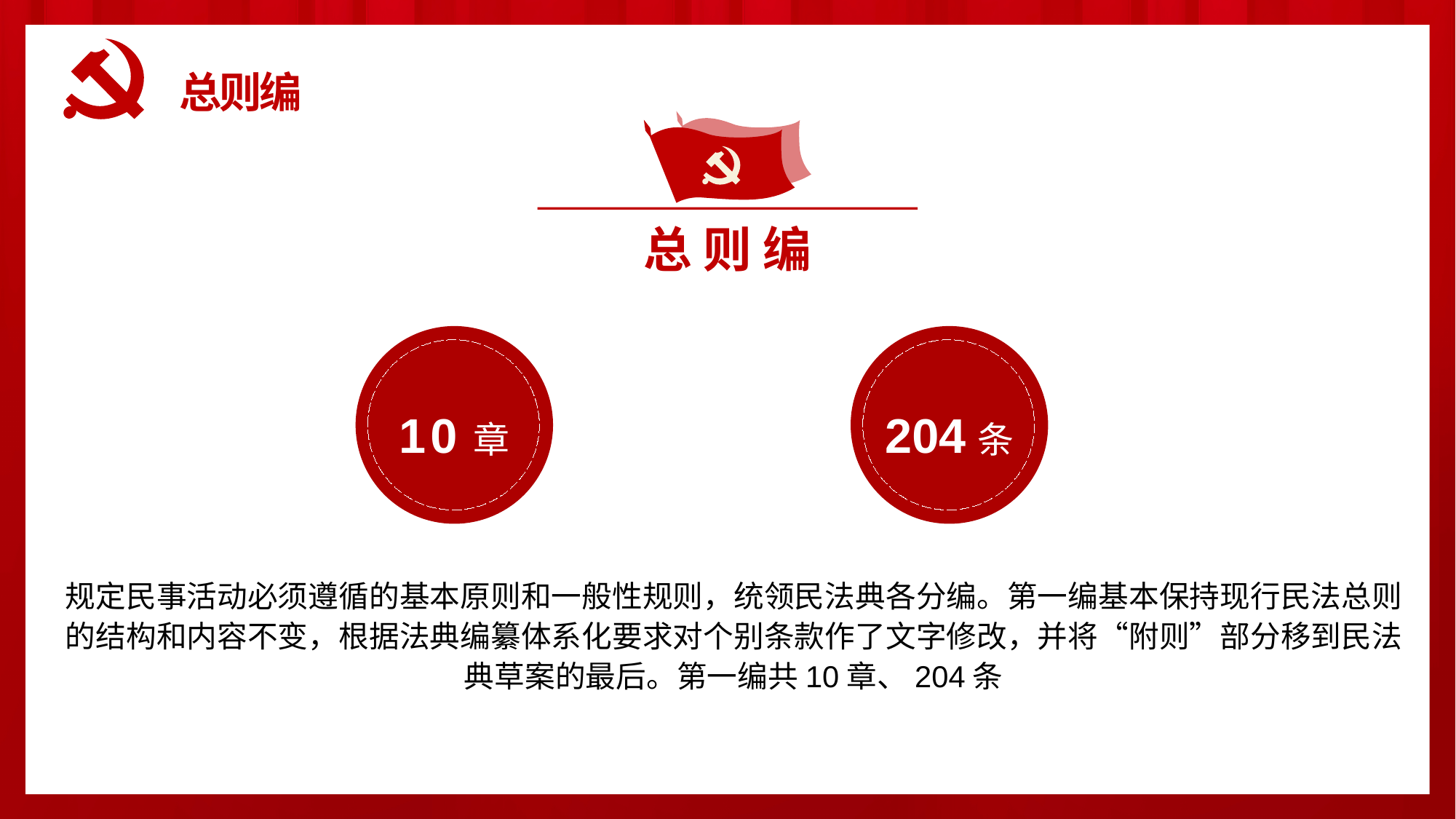

总则编

总 则 编

10章

204条
规定民事活动必须遵循的基本原则和一般性规则，统领民法典各分编。第一编基本保持现行民法总则的结构和内容不变，根据法典编纂体系化要求对个别条款作了文字修改，并将“附则”部分移到民法典草案的最后。第一编共10章、204条